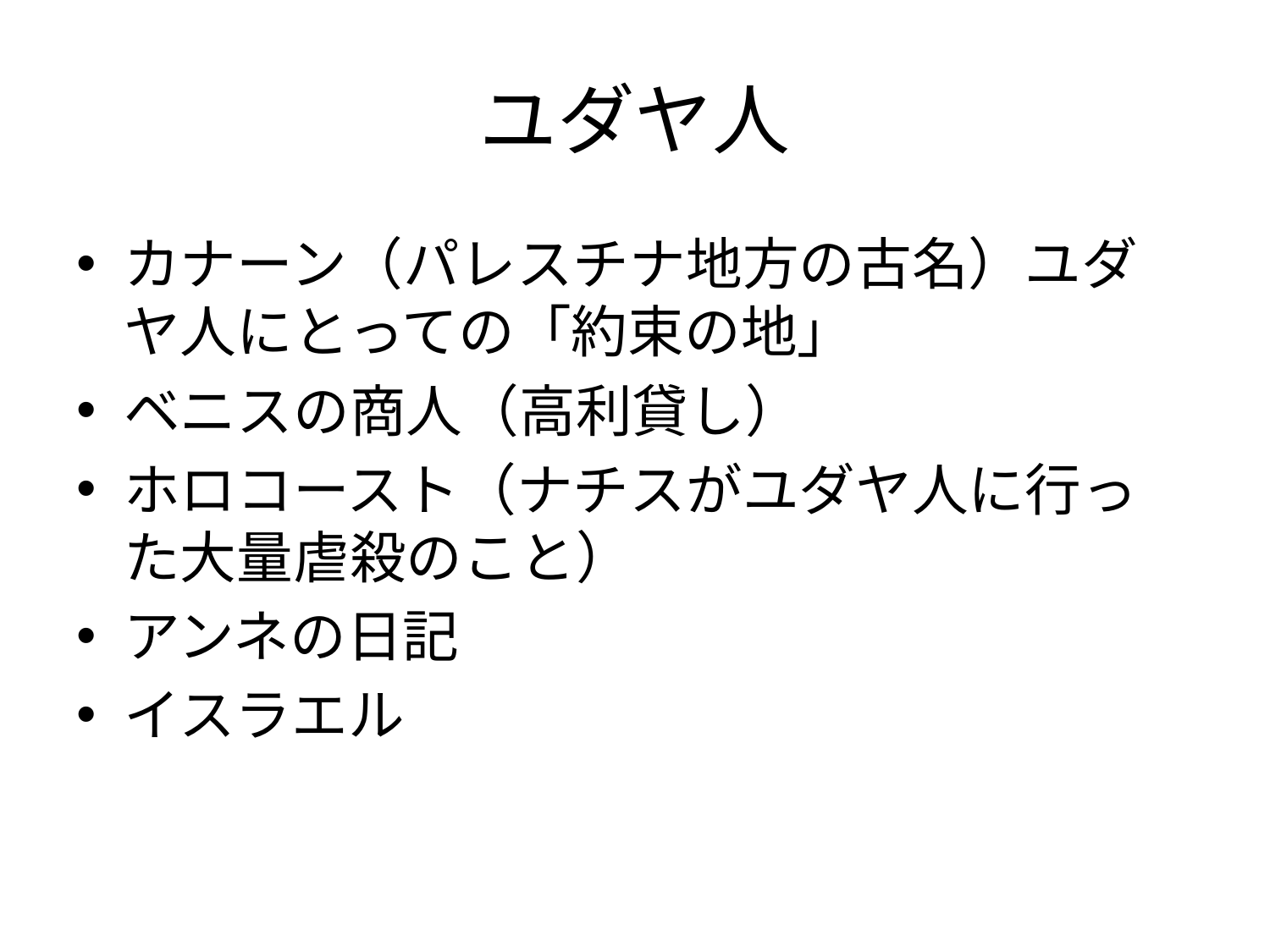

# ユダヤ人
カナーン（パレスチナ地方の古名）ユダヤ人にとっての「約束の地」
ベニスの商人（高利貸し）
ホロコースト（ナチスがユダヤ人に行った大量虐殺のこと）
アンネの日記
イスラエル